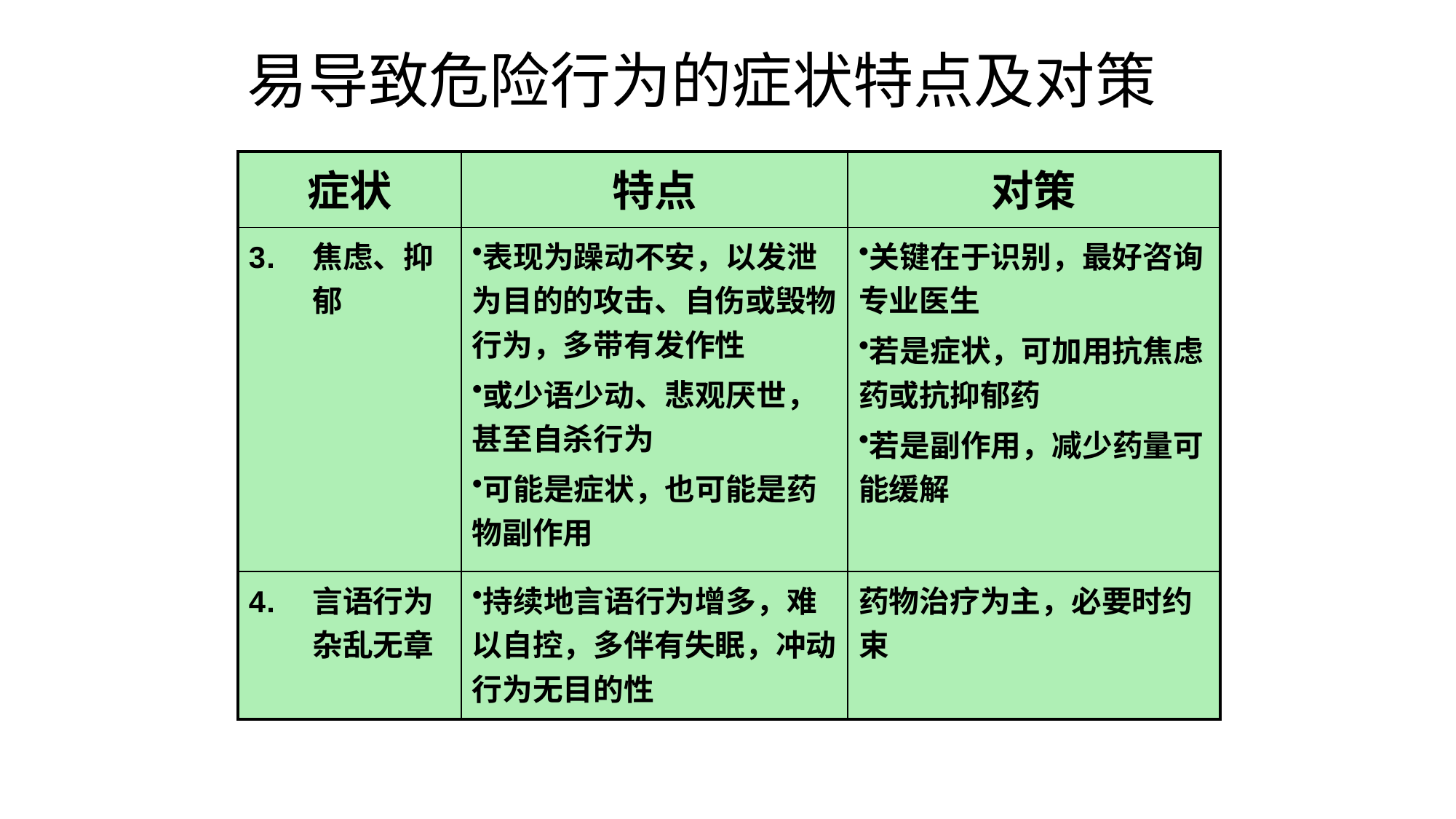

# 易导致危险行为的症状特点及对策
| 症状 | 特点 | 对策 |
| --- | --- | --- |
| 焦虑、抑郁 | 表现为躁动不安，以发泄为目的的攻击、自伤或毁物行为，多带有发作性 或少语少动、悲观厌世，甚至自杀行为 可能是症状，也可能是药物副作用 | 关键在于识别，最好咨询专业医生 若是症状，可加用抗焦虑药或抗抑郁药 若是副作用，减少药量可能缓解 |
| 言语行为杂乱无章 | 持续地言语行为增多，难以自控，多伴有失眠，冲动行为无目的性 | 药物治疗为主，必要时约束 |
65